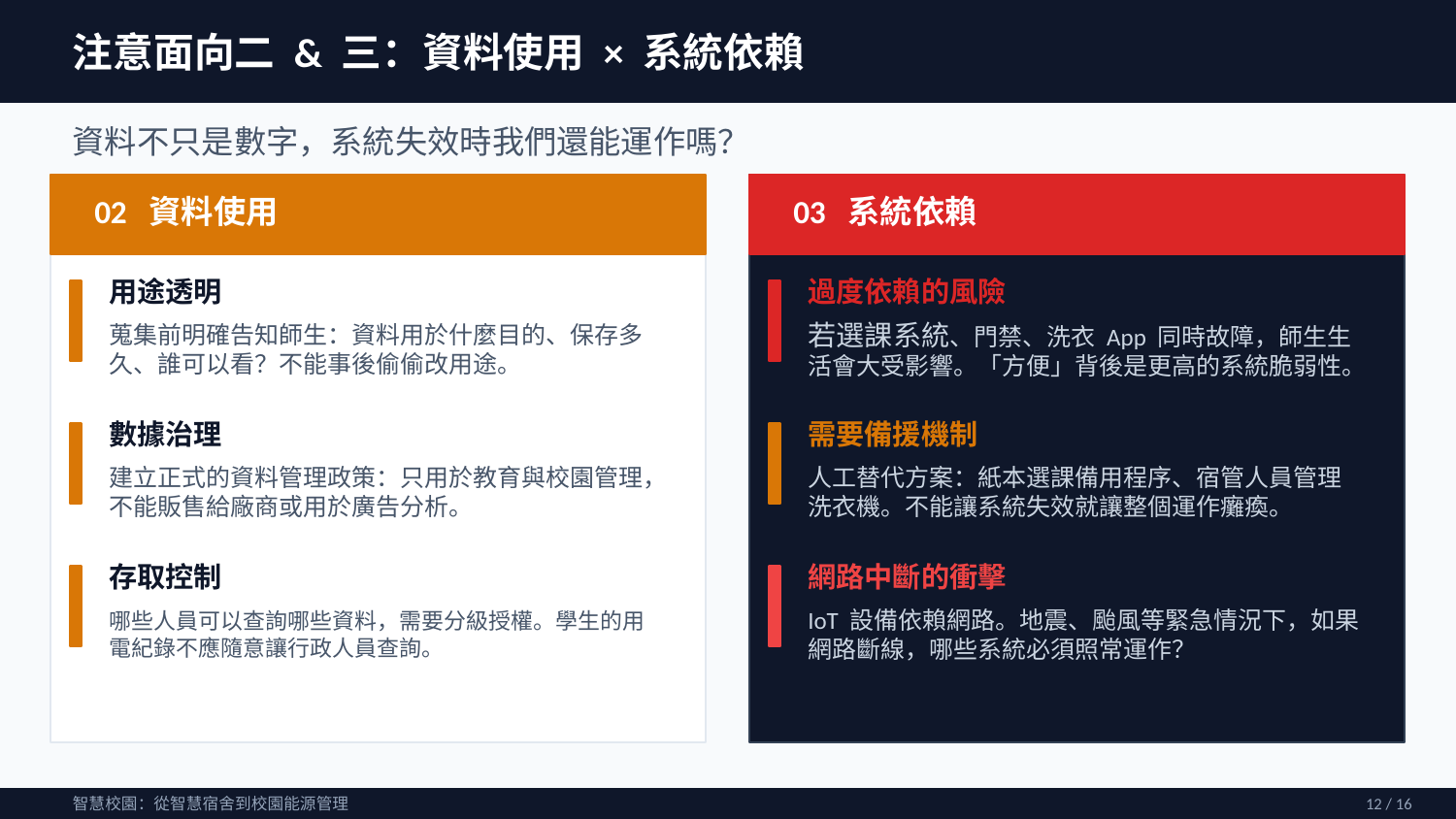

注意面向二 & 三：資料使用 × 系統依賴
資料不只是數字，系統失效時我們還能運作嗎？

02  資料使用
03  系統依賴
用途透明
過度依賴的風險

蒐集前明確告知師生：資料用於什麼目的、保存多久、誰可以看？不能事後偷偷改用途。
若選課系統、門禁、洗衣 App 同時故障，師生生活會大受影響。「方便」背後是更高的系統脆弱性。
數據治理
需要備援機制

建立正式的資料管理政策：只用於教育與校園管理，不能販售給廠商或用於廣告分析。
人工替代方案：紙本選課備用程序、宿管人員管理洗衣機。不能讓系統失效就讓整個運作癱瘓。
存取控制
網路中斷的衝擊

哪些人員可以查詢哪些資料，需要分級授權。學生的用電紀錄不應隨意讓行政人員查詢。
IoT 設備依賴網路。地震、颱風等緊急情況下，如果網路斷線，哪些系統必須照常運作？

智慧校園：從智慧宿舍到校園能源管理
12 / 16